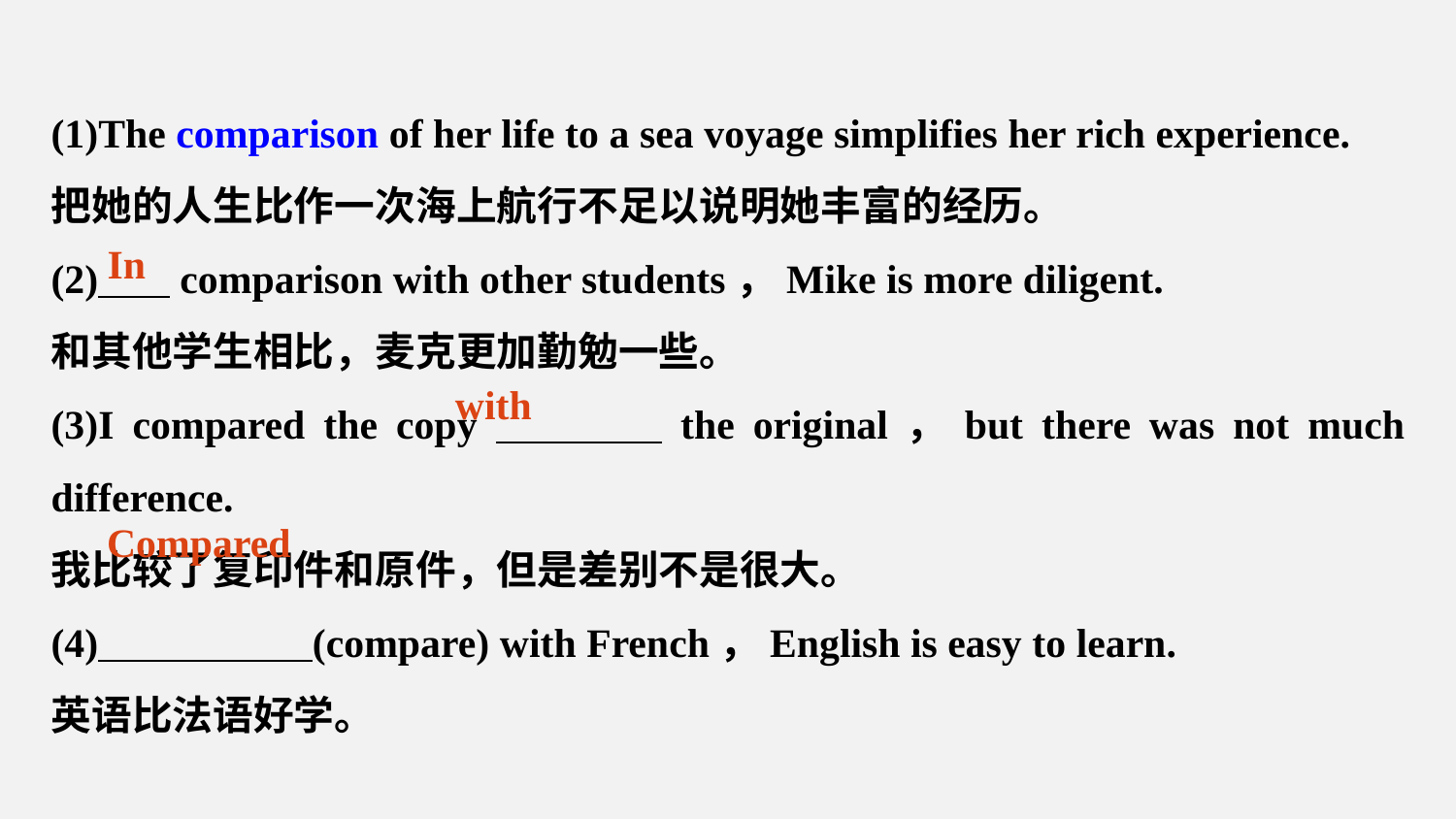

(1)The comparison of her life to a sea voyage simplifies her rich experience.
把她的人生比作一次海上航行不足以说明她丰富的经历。
(2)        comparison with other students，Mike is more diligent.
和其他学生相比，麦克更加勤勉一些。
(3)I compared the copy           the original，but there was not much difference.
我比较了复印件和原件，但是差别不是很大。
(4)                     (compare) with French，English is easy to learn.
英语比法语好学。
In
with
Compared